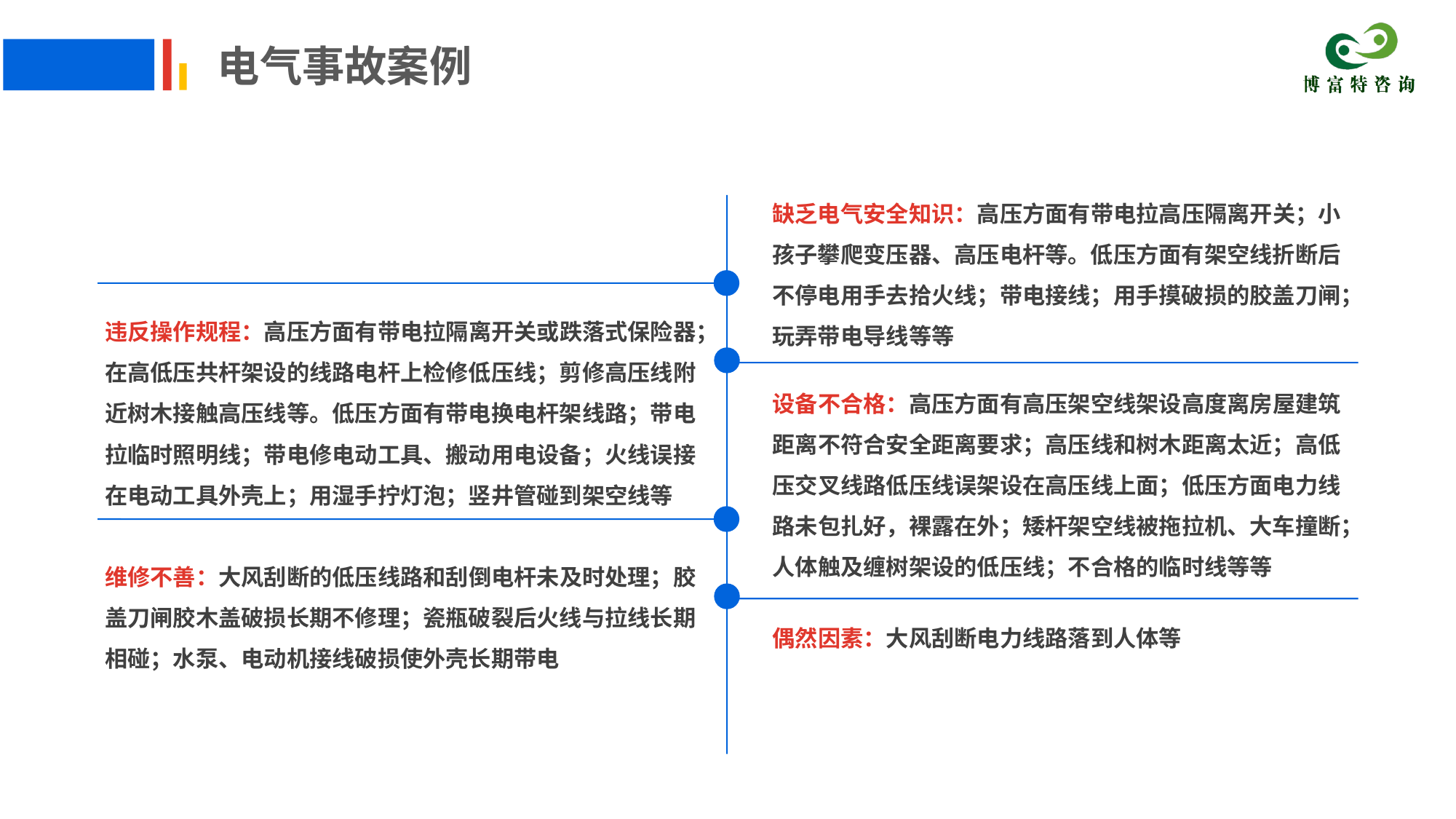

电气事故案例

缺乏电气安全知识：高压方面有带电拉高压隔离开关；小孩子攀爬变压器、高压电杆等。低压方面有架空线折断后不停电用手去拾火线；带电接线；用手摸破损的胶盖刀闸；玩弄带电导线等等

违反操作规程：高压方面有带电拉隔离开关或跌落式保险器；在高低压共杆架设的线路电杆上检修低压线；剪修高压线附近树木接触高压线等。低压方面有带电换电杆架线路；带电拉临时照明线；带电修电动工具、搬动用电设备；火线误接在电动工具外壳上；用湿手拧灯泡；竖井管碰到架空线等

设备不合格：高压方面有高压架空线架设高度离房屋建筑距离不符合安全距离要求；高压线和树木距离太近；高低压交叉线路低压线误架设在高压线上面；低压方面电力线路未包扎好，裸露在外；矮杆架空线被拖拉机、大车撞断；人体触及缠树架设的低压线；不合格的临时线等等

维修不善：大风刮断的低压线路和刮倒电杆未及时处理；胶盖刀闸胶木盖破损长期不修理；瓷瓶破裂后火线与拉线长期相碰；水泵、电动机接线破损使外壳长期带电

偶然因素：大风刮断电力线路落到人体等